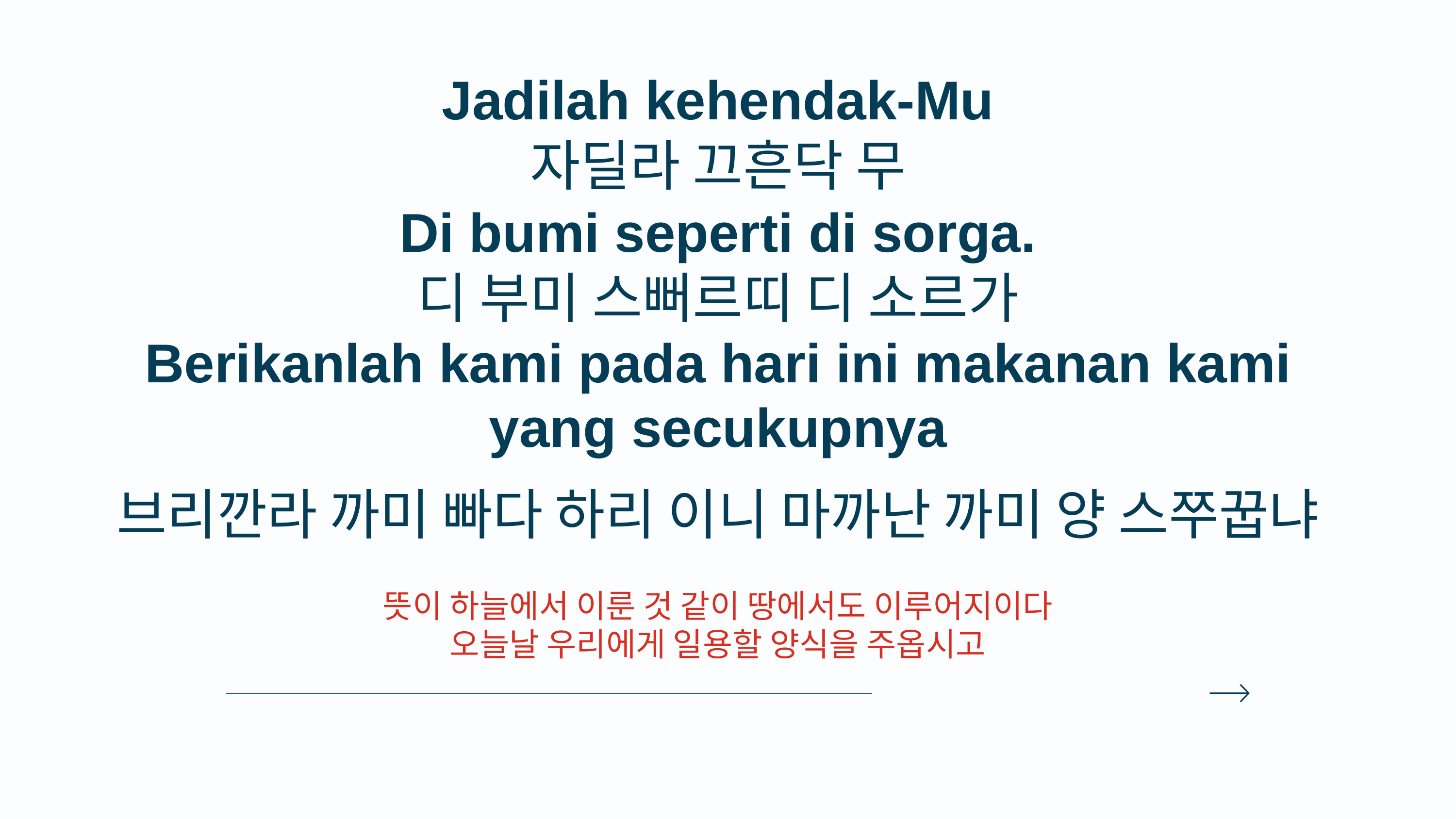

Jadilah kehendak-Mu
자딜라 끄흔닥 무
Di bumi seperti di sorga.
디 부미 스뻐르띠 디 소르가
Berikanlah kami pada hari ini makanan kami yang secukupnya
브리깐라 까미 빠다 하리 이니 마까난 까미 양 스쭈꿉냐

뜻이 하늘에서 이룬 것 같이 땅에서도 이루어지이다
오늘날 우리에게 일용할 양식을 주옵시고